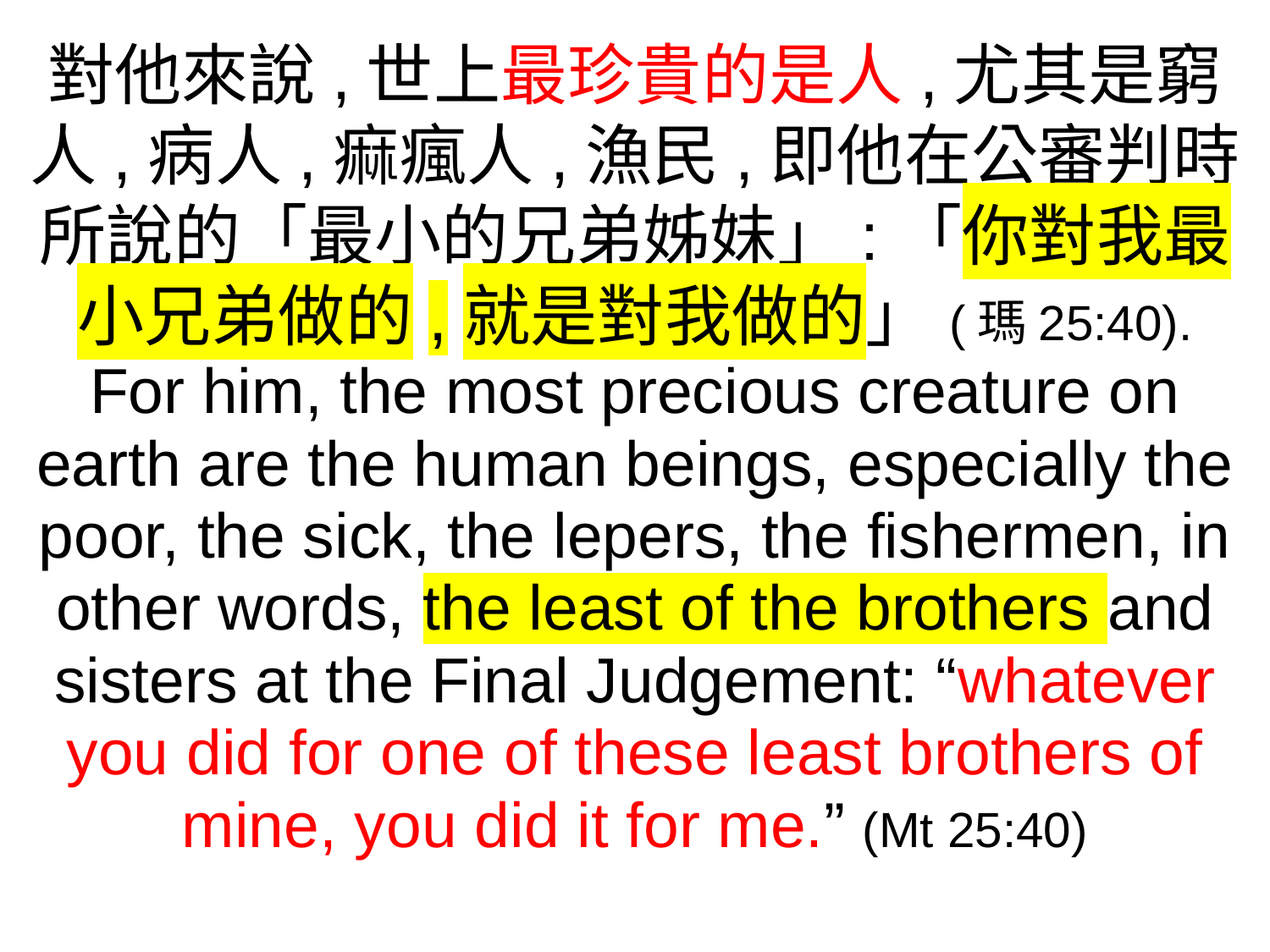

對他來說,世上最珍貴的是人,尤其是窮人,病人,痲瘋人,漁民,即他在公審判時所說的「最小的兄弟姊妹」:「你對我最小兄弟做的,就是對我做的」(瑪25:40).
For him, the most precious creature on earth are the human beings, especially the poor, the sick, the lepers, the fishermen, in other words, the least of the brothers and sisters at the Final Judgement: “whatever you did for one of these least brothers of mine, you did it for me.” (Mt 25:40)